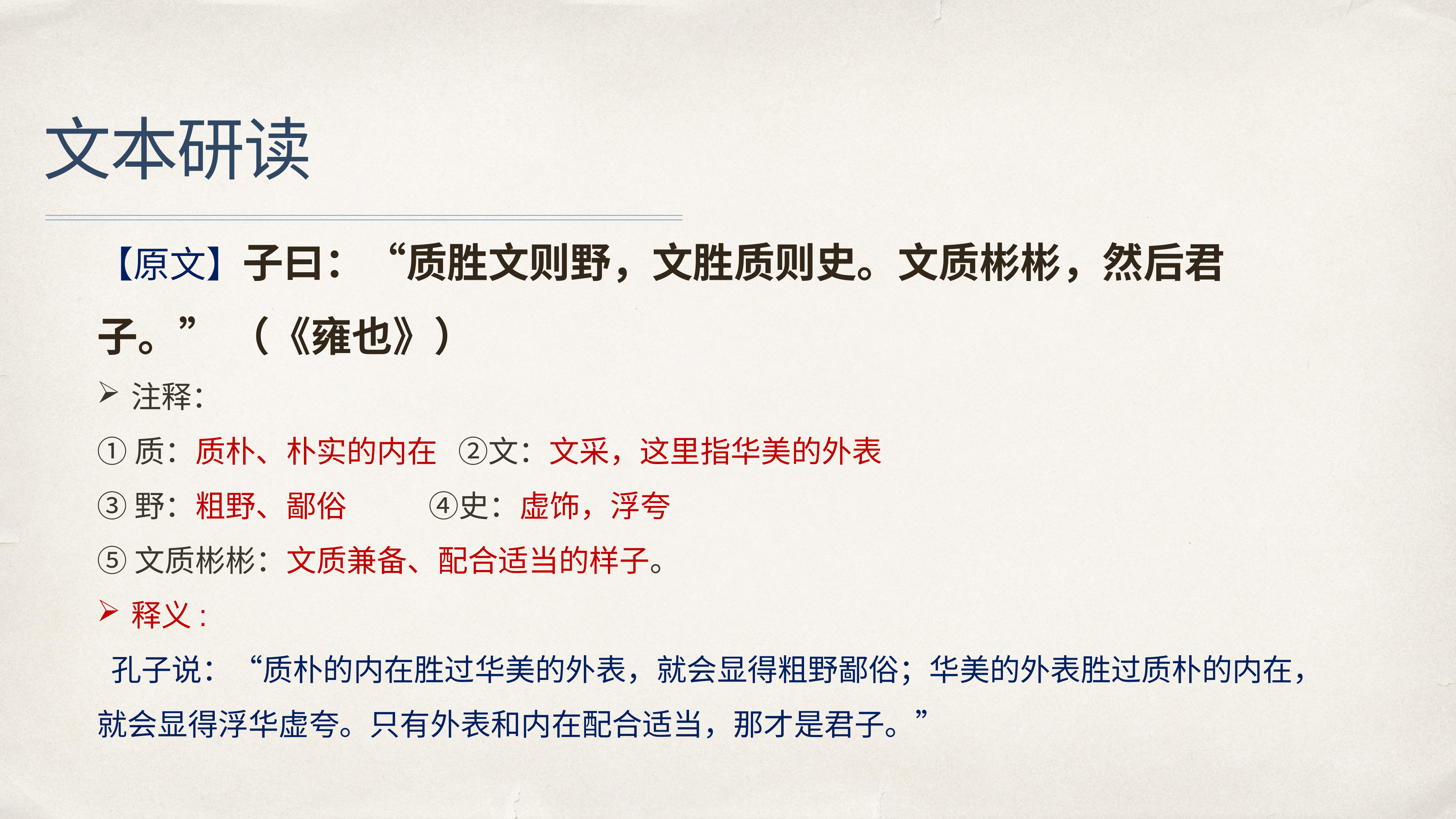

# 文本研读

【原文】子曰：“质胜文则野，文胜质则史。文质彬彬，然后君子。” （《雍也》）
注释：
①质：质朴、朴实的内在   ②文：文采，这里指华美的外表
③野：粗野、鄙俗            ④史：虚饰，浮夸
⑤文质彬彬：文质兼备、配合适当的样子。
释义:
 孔子说：“质朴的内在胜过华美的外表，就会显得粗野鄙俗；华美的外表胜过质朴的内在，就会显得浮华虚夸。只有外表和内在配合适当，那才是君子。”